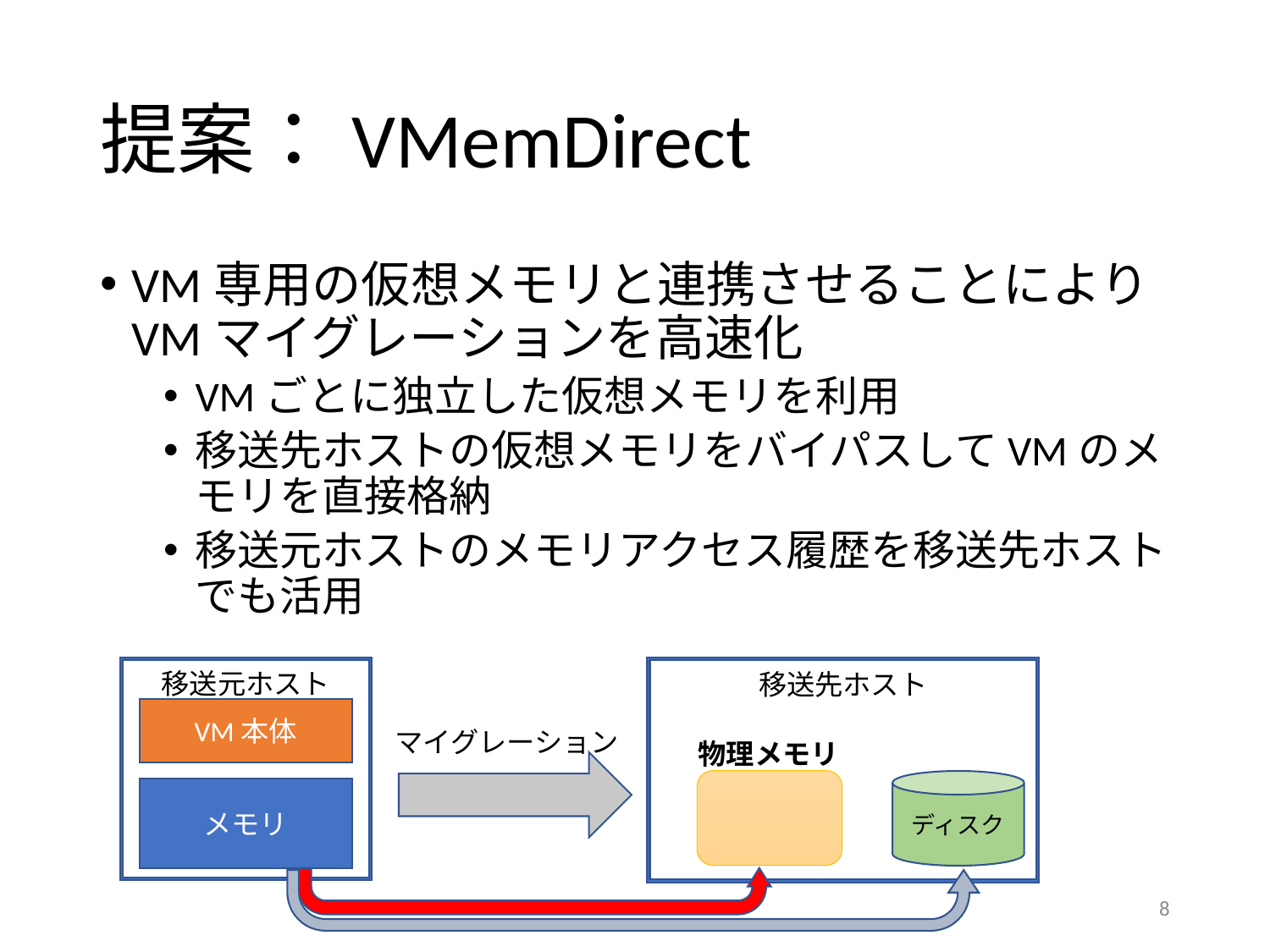

# 提案：VMemDirect
VM専用の仮想メモリと連携させることによりVMマイグレーションを高速化
VMごとに独立した仮想メモリを利用
移送先ホストの仮想メモリをバイパスしてVMのメモリを直接格納
移送元ホストのメモリアクセス履歴を移送先ホストでも活用
移送元ホスト

VM本体
メモリ
移送先ホスト

マイグレーション
物理メモリ

ディスク

8